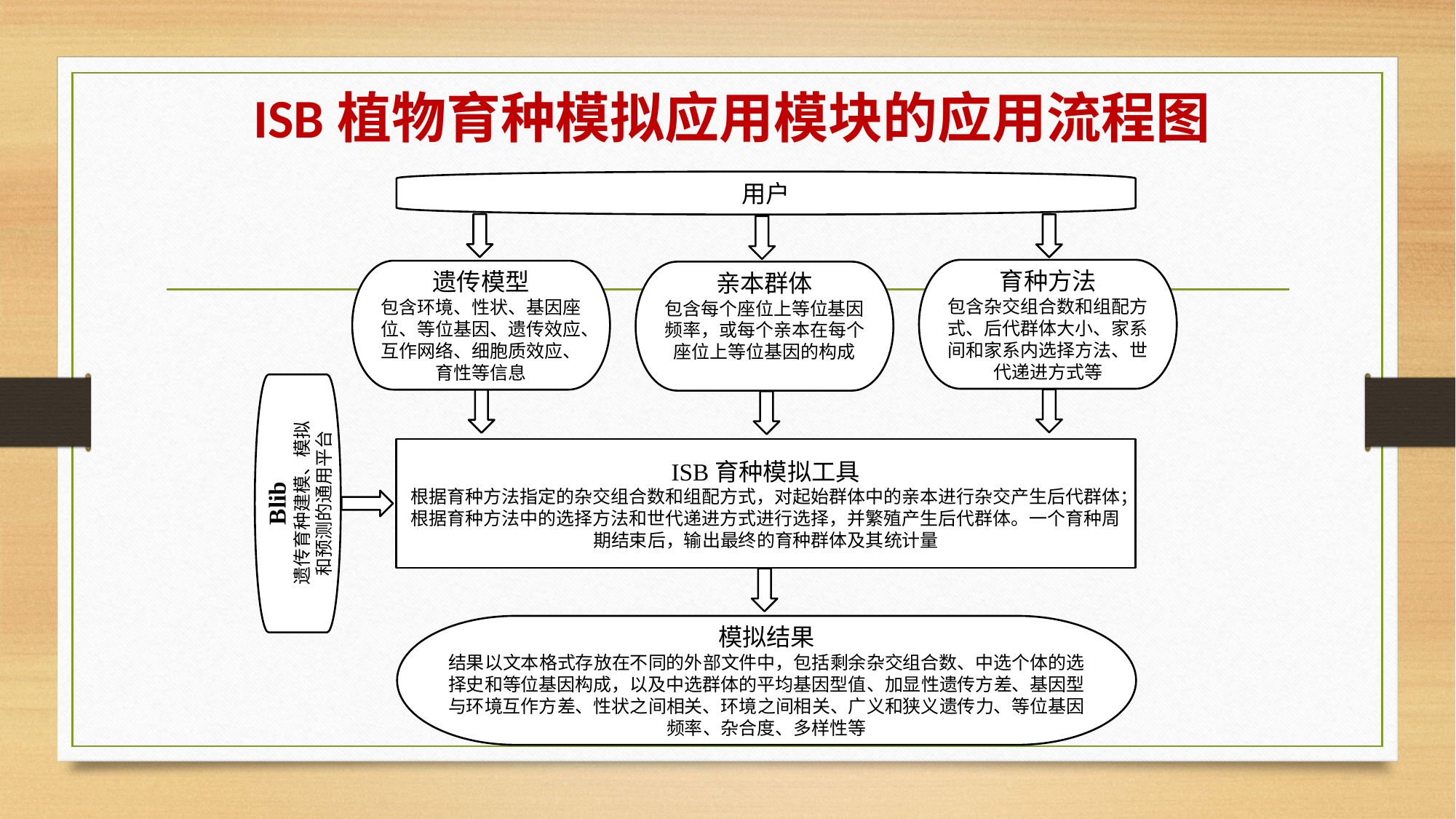

# ISB植物育种模拟应用模块的应用流程图
用户

育种方法
包含杂交组合数和组配方式、后代群体大小、家系间和家系内选择方法、世代递进方式等
遗传模型
包含环境、性状、基因座位、等位基因、遗传效应、互作网络、细胞质效应、育性等信息
亲本群体
包含每个座位上等位基因频率，或每个亲本在每个座位上等位基因的构成

Blib
遗传育种建模、模拟和预测的通用平台

ISB育种模拟工具
根据育种方法指定的杂交组合数和组配方式，对起始群体中的亲本进行杂交产生后代群体；根据育种方法中的选择方法和世代递进方式进行选择，并繁殖产生后代群体。一个育种周期结束后，输出最终的育种群体及其统计量

模拟结果
结果以文本格式存放在不同的外部文件中，包括剩余杂交组合数、中选个体的选择史和等位基因构成，以及中选群体的平均基因型值、加显性遗传方差、基因型与环境互作方差、性状之间相关、环境之间相关、广义和狭义遗传力、等位基因频率、杂合度、多样性等